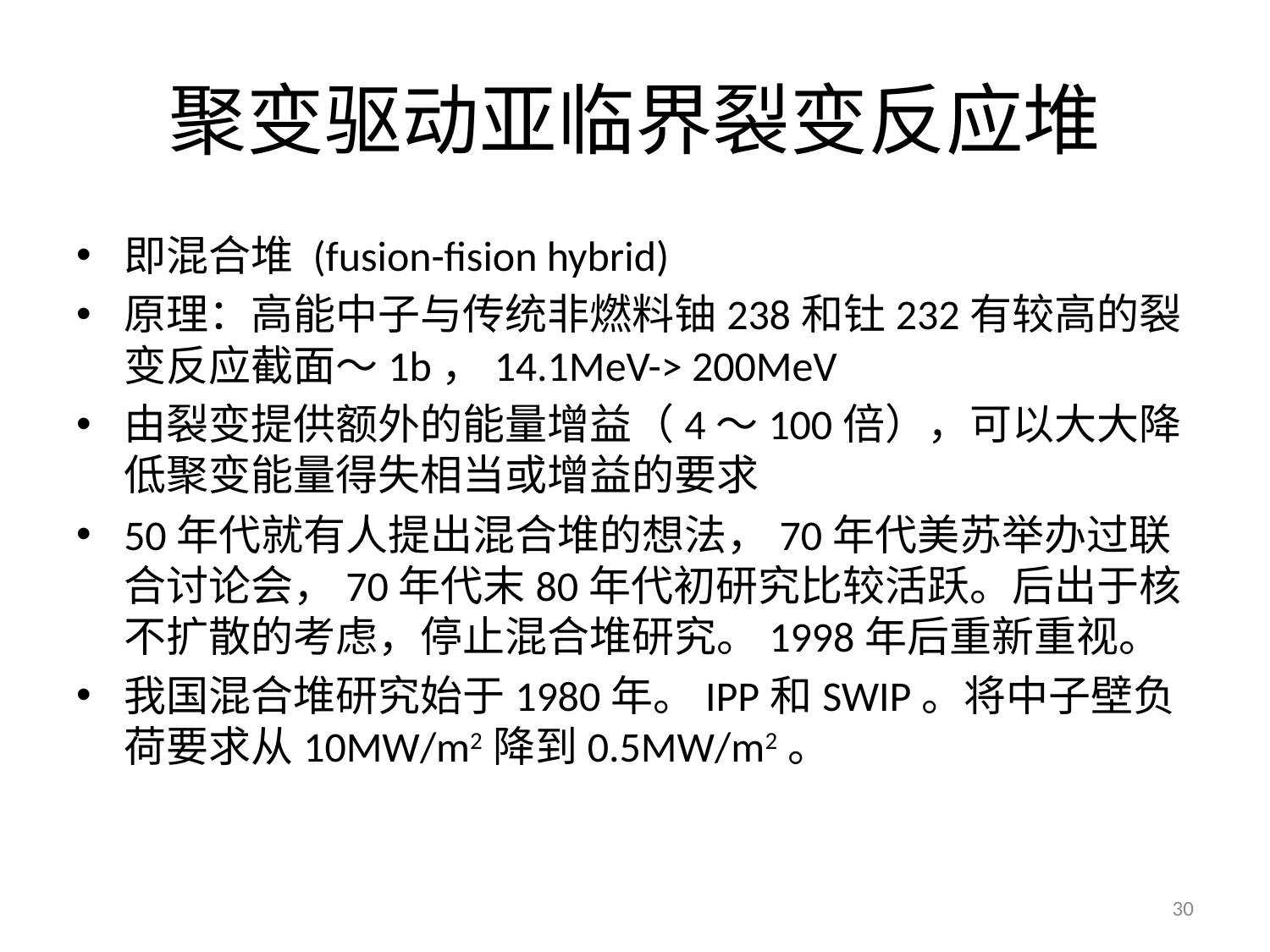

# 聚变驱动亚临界裂变反应堆
即混合堆 (fusion-fision hybrid)
原理：高能中子与传统非燃料铀238和钍232有较高的裂变反应截面～1b，14.1MeV-> 200MeV
由裂变提供额外的能量增益（4～100倍），可以大大降低聚变能量得失相当或增益的要求
50年代就有人提出混合堆的想法，70年代美苏举办过联合讨论会，70年代末80年代初研究比较活跃。后出于核不扩散的考虑，停止混合堆研究。1998年后重新重视。
我国混合堆研究始于1980年。IPP和SWIP。将中子壁负荷要求从10MW/m2降到0.5MW/m2。

30